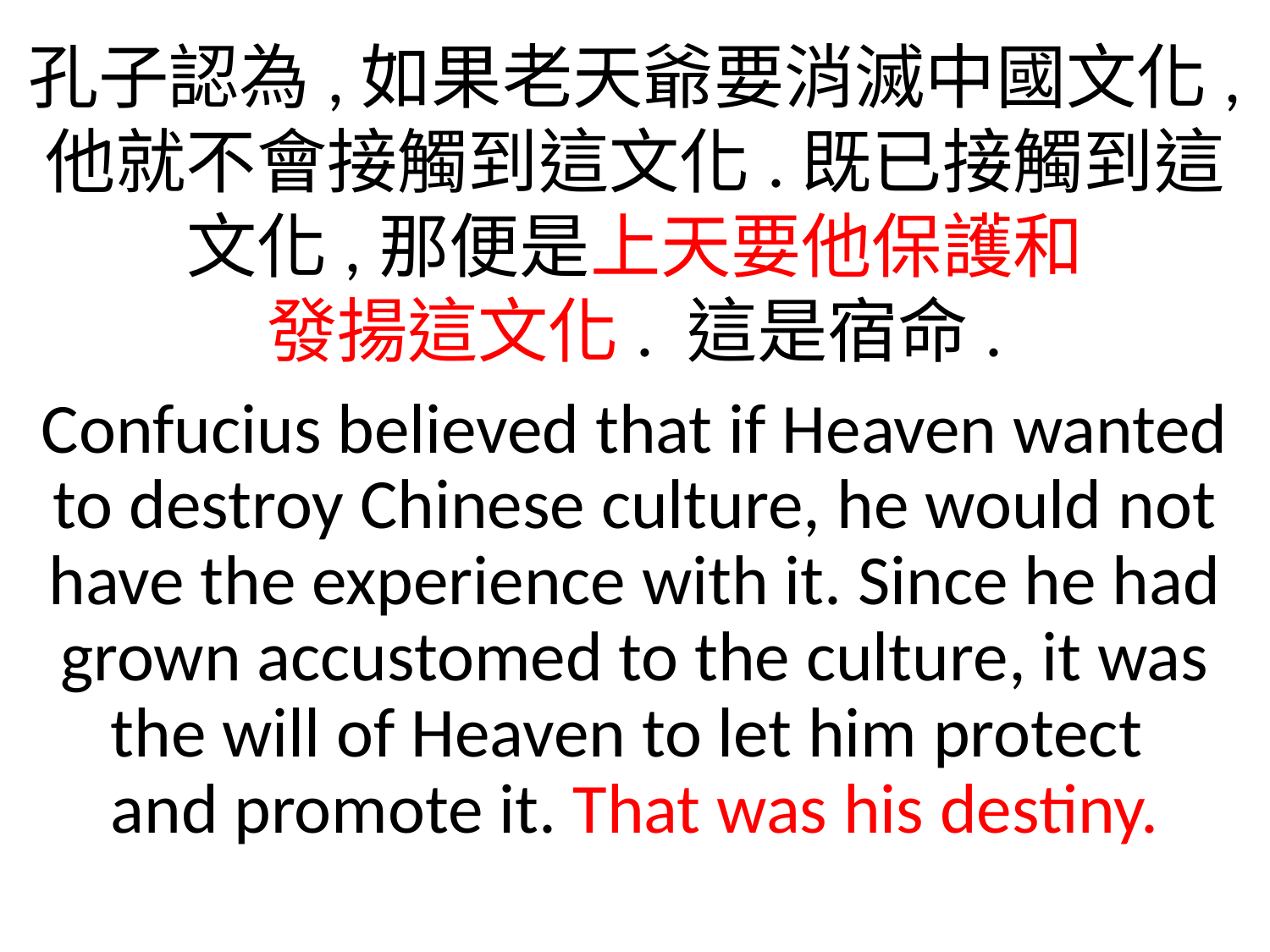

孔子認為,如果老天爺要消滅中國文化,
他就不會接觸到這文化.既已接觸到這文化,那便是上天要他保護和
發揚這文化. 這是宿命.
Confucius believed that if Heaven wanted to destroy Chinese culture, he would not have the experience with it. Since he had grown accustomed to the culture, it was the will of Heaven to let him protect
and promote it. That was his destiny.